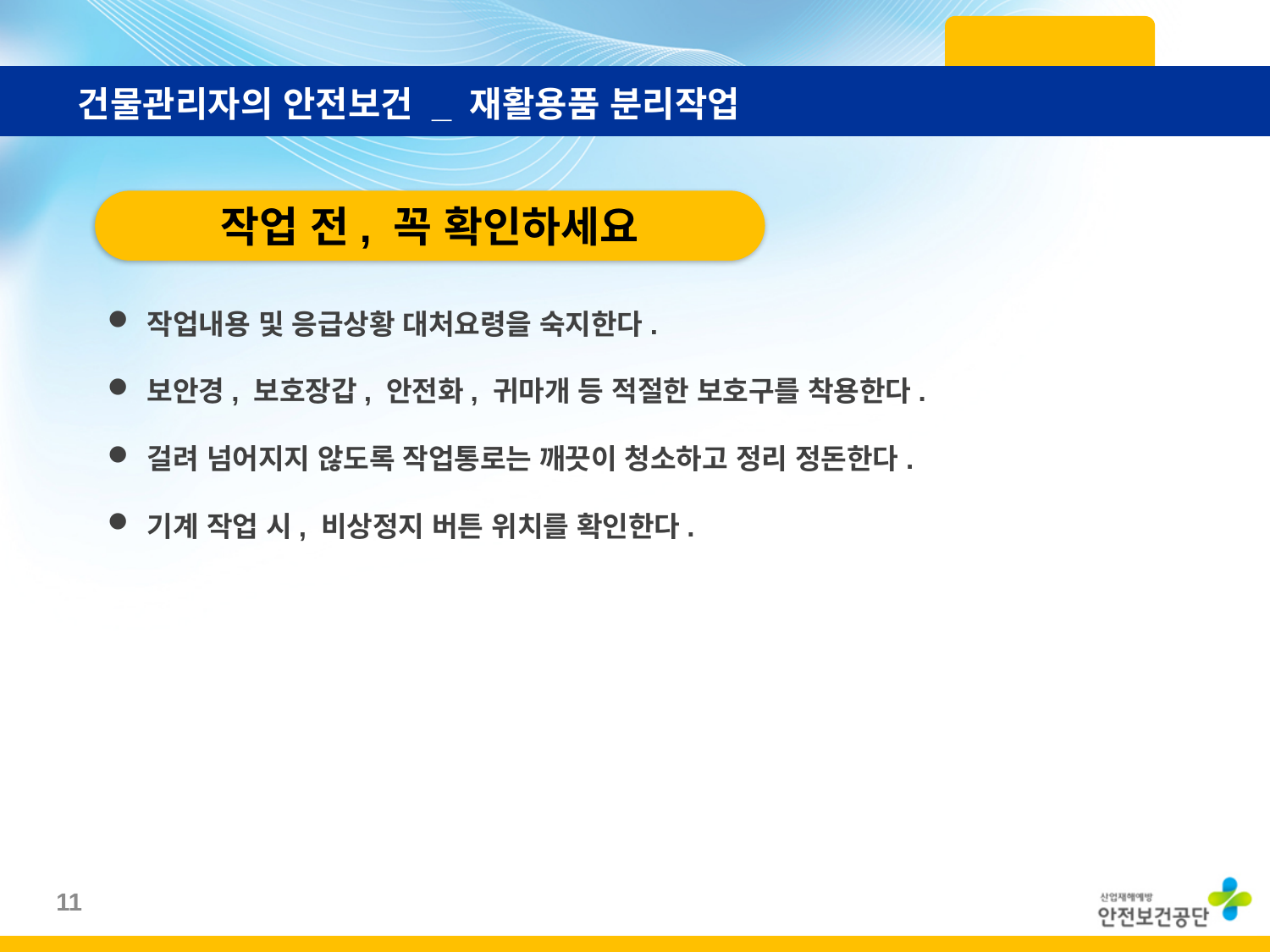

건물관리자의 안전보건 _ 재활용품 분리작업
작업 전, 꼭 확인하세요
작업내용 및 응급상황 대처요령을 숙지한다.
보안경, 보호장갑, 안전화, 귀마개 등 적절한 보호구를 착용한다.
걸려 넘어지지 않도록 작업통로는 깨끗이 청소하고 정리 정돈한다.
기계 작업 시, 비상정지 버튼 위치를 확인한다.
11